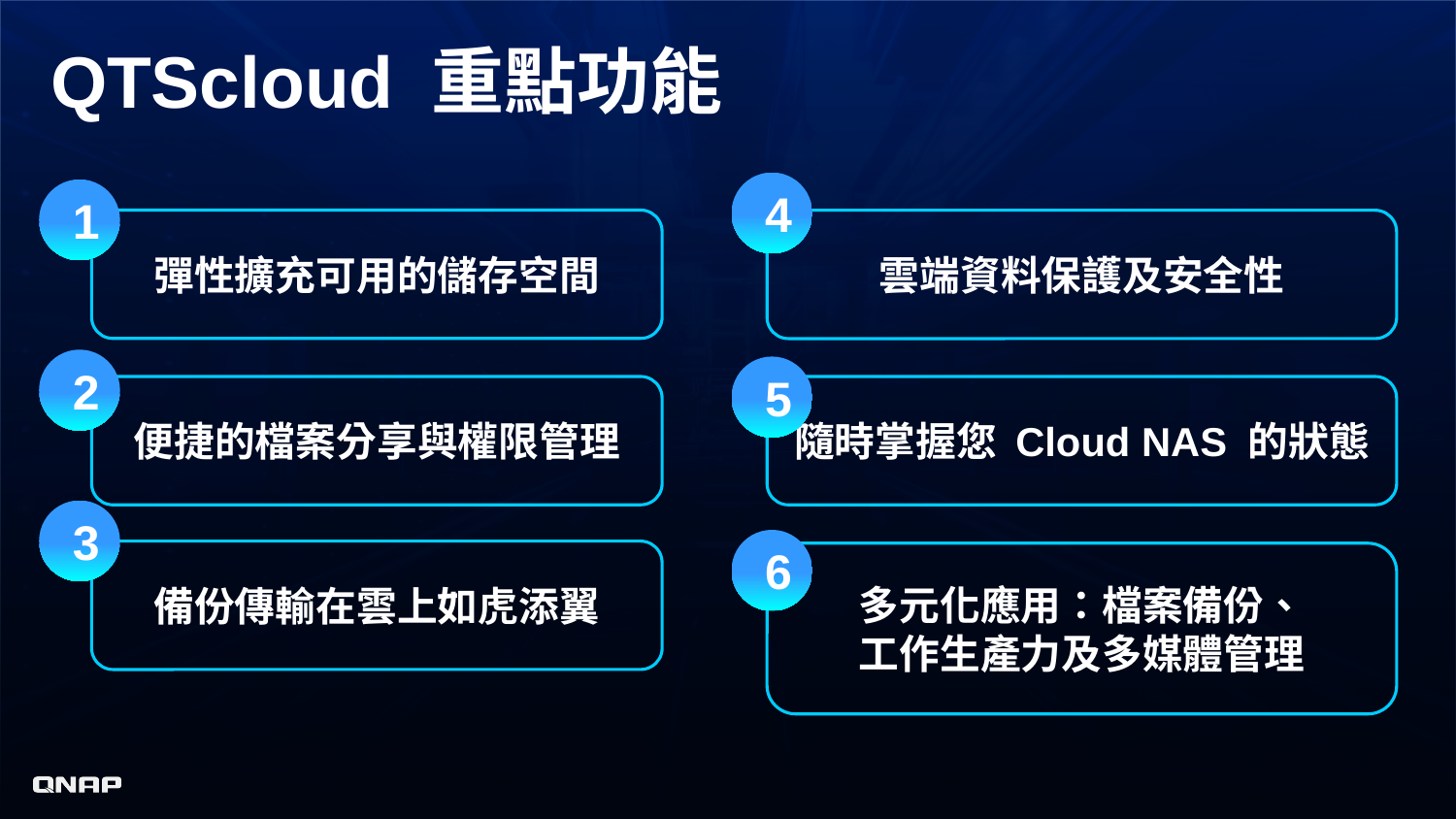

# QTScloud 重點功能

4

1
彈性擴充可用的儲存空間
雲端資料保護及安全性

2

5
便捷的檔案分享與權限管理
隨時掌握您 Cloud NAS 的狀態

3

6
備份傳輸在雲上如虎添翼
多元化應用：檔案備份、
工作生產力及多媒體管理